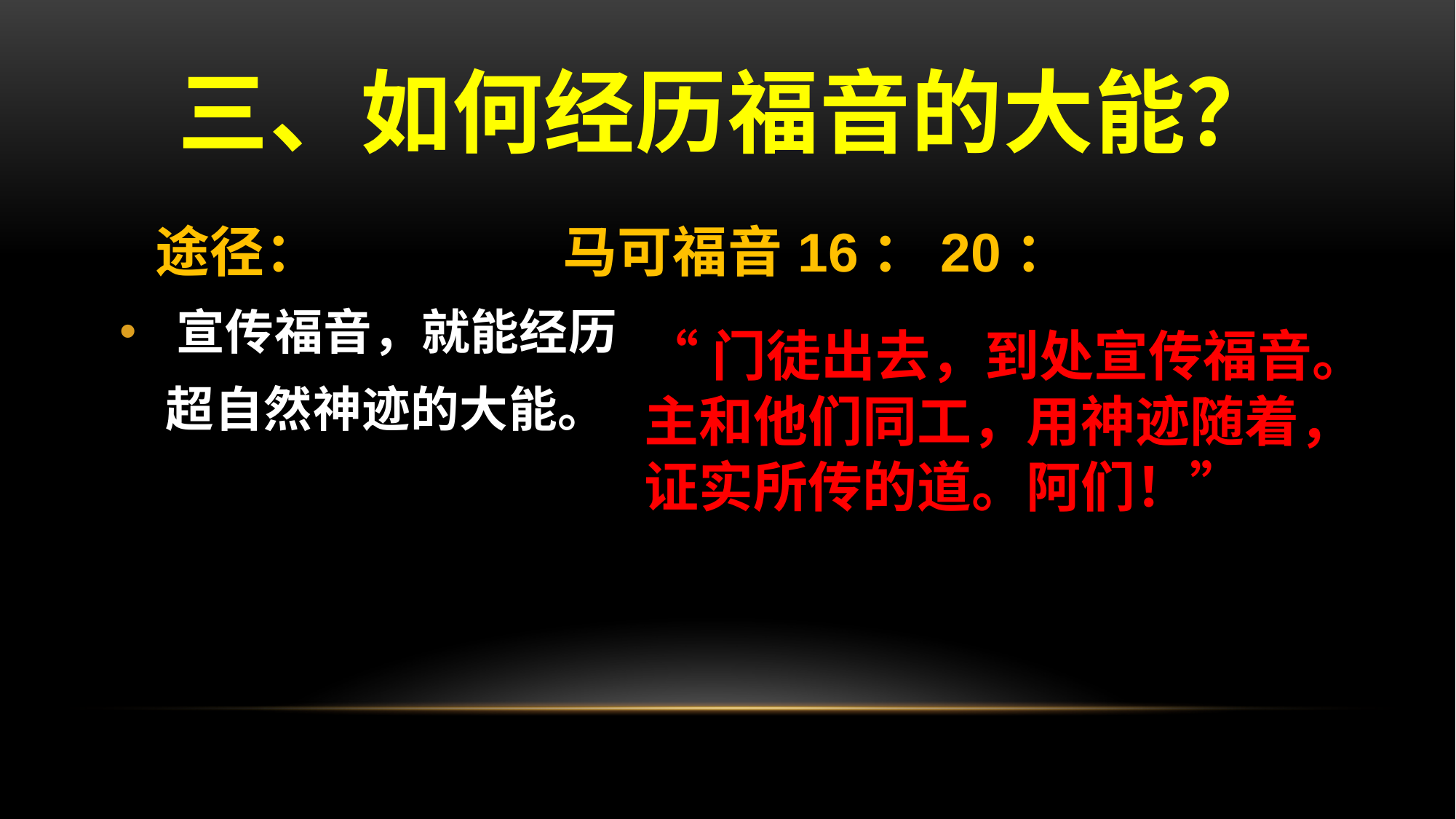

# 三、如何经历福音的大能？
      途径：                   马可福音16：20：
 宣传福音，就能经历
   超自然神迹的大能。
“门徒出去，到处宣传福音。主和他们同工，用神迹随着，证实所传的道。阿们！”